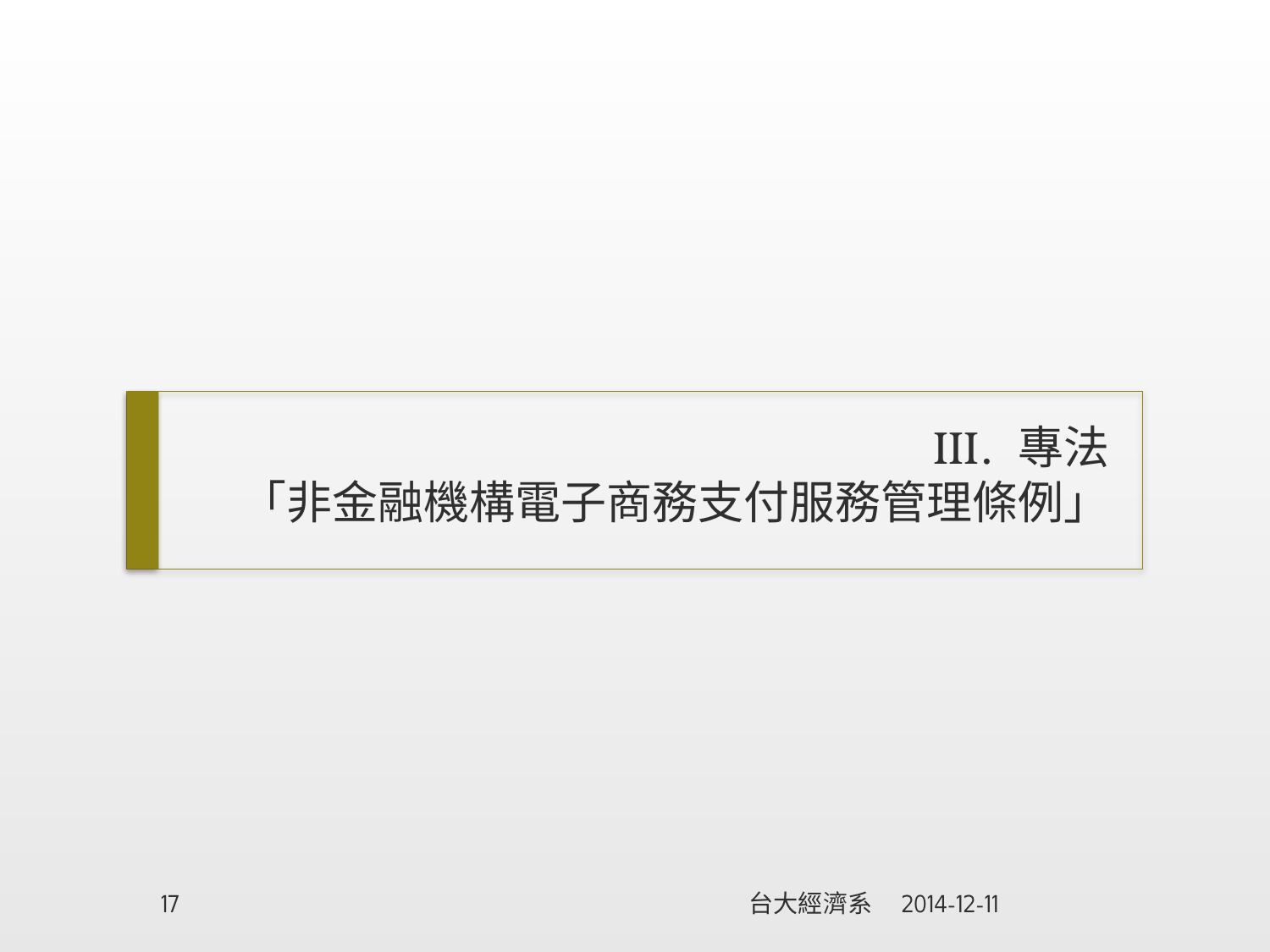

# III. 專法 「非金融機構電子商務支付服務管理條例」

17
台大經濟系
2014-12-11